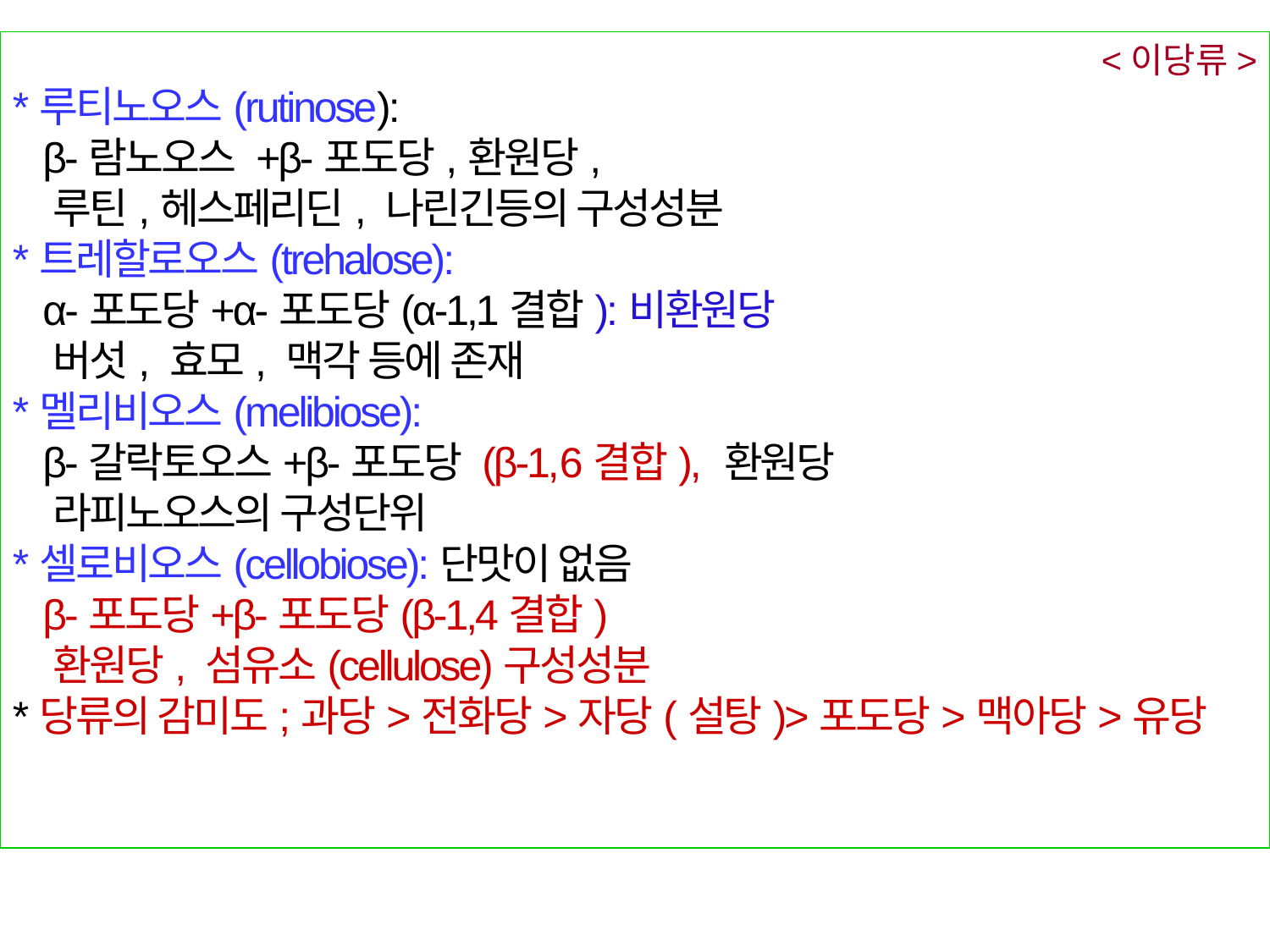

<이당류>
*루티노오스(rutinose):
   β-람노오스 +β-포도당,환원당,
   루틴,헤스페리딘, 나린긴등의 구성성분
*트레할로오스(trehalose):
   α-포도당+α-포도당(α-1,1결합):비환원당
   버섯, 효모, 맥각 등에 존재
*멜리비오스(melibiose):
   β-갈락토오스+β-포도당 (β-1,6결합), 환원당
   라피노오스의 구성단위
*셀로비오스(cellobiose):단맛이 없음
   β-포도당+β-포도당(β-1,4결합)
   환원당, 섬유소(cellulose)구성성분
*당류의 감미도;과당>전화당>자당(설탕)>포도당>맥아당>유당